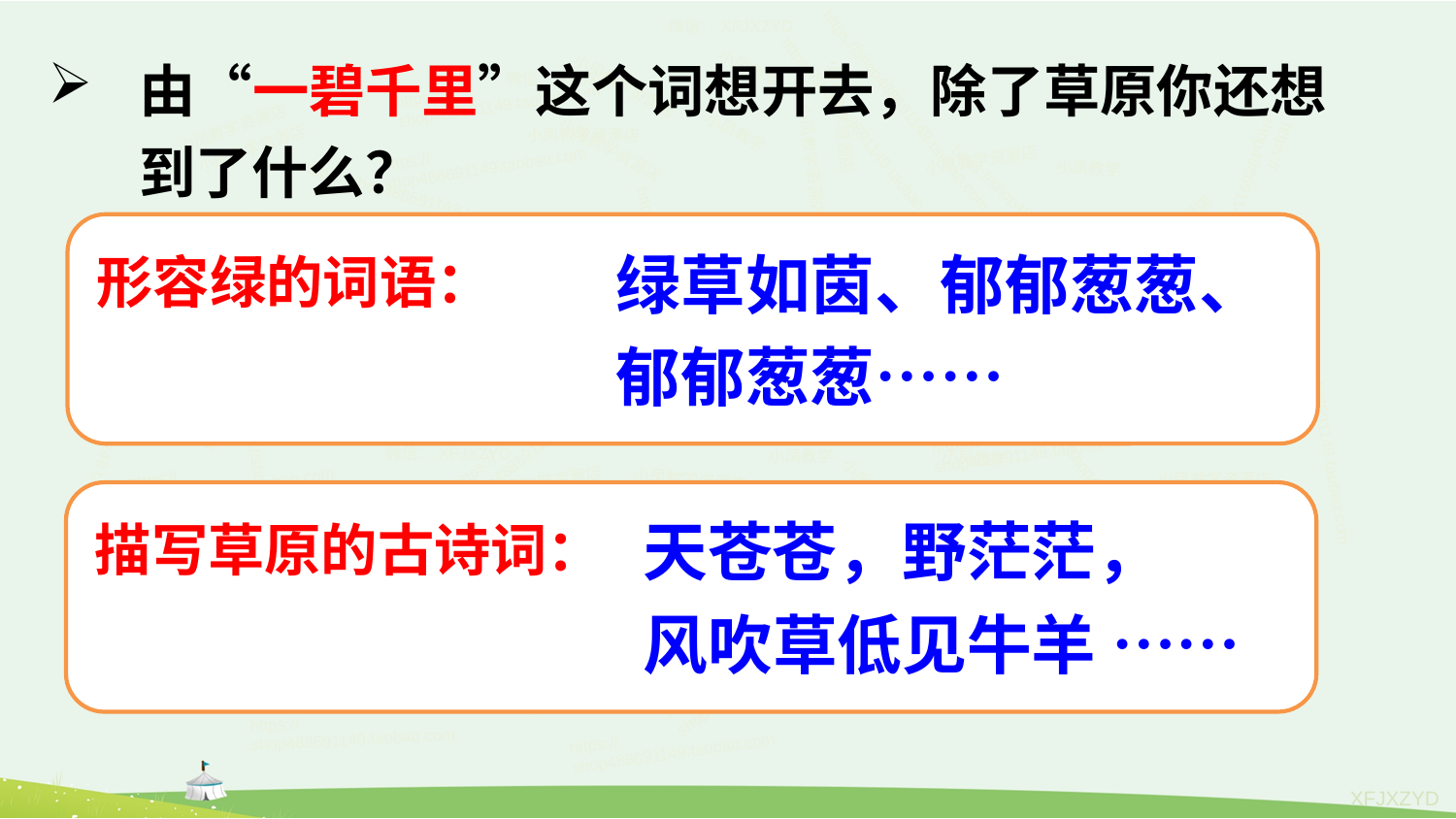

由“一碧千里”这个词想开去，除了草原你还想到了什么？

绿草如茵、郁郁葱葱、
郁郁葱葱……
形容绿的词语：

天苍苍，野茫茫，
风吹草低见牛羊 ……
描写草原的古诗词：